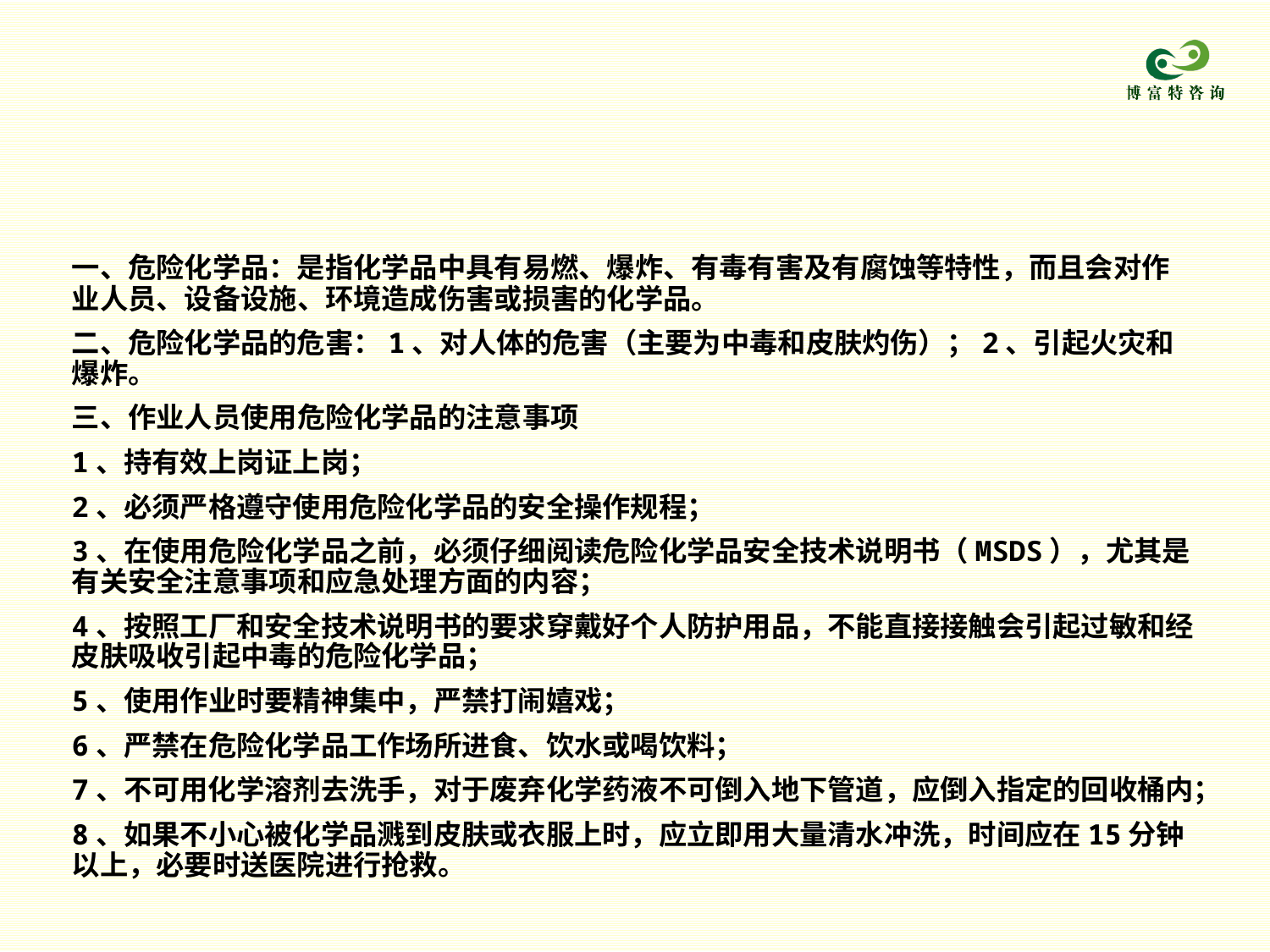

一、危险化学品：是指化学品中具有易燃、爆炸、有毒有害及有腐蚀等特性，而且会对作业人员、设备设施、环境造成伤害或损害的化学品。
二、危险化学品的危害：1、对人体的危害（主要为中毒和皮肤灼伤）；2、引起火灾和爆炸。
三、作业人员使用危险化学品的注意事项
1、持有效上岗证上岗；
2、必须严格遵守使用危险化学品的安全操作规程；
3、在使用危险化学品之前，必须仔细阅读危险化学品安全技术说明书（MSDS），尤其是有关安全注意事项和应急处理方面的内容；
4、按照工厂和安全技术说明书的要求穿戴好个人防护用品，不能直接接触会引起过敏和经皮肤吸收引起中毒的危险化学品；
5、使用作业时要精神集中，严禁打闹嬉戏；
6、严禁在危险化学品工作场所进食、饮水或喝饮料；
7、不可用化学溶剂去洗手，对于废弃化学药液不可倒入地下管道，应倒入指定的回收桶内；
8、如果不小心被化学品溅到皮肤或衣服上时，应立即用大量清水冲洗，时间应在15分钟以上，必要时送医院进行抢救。